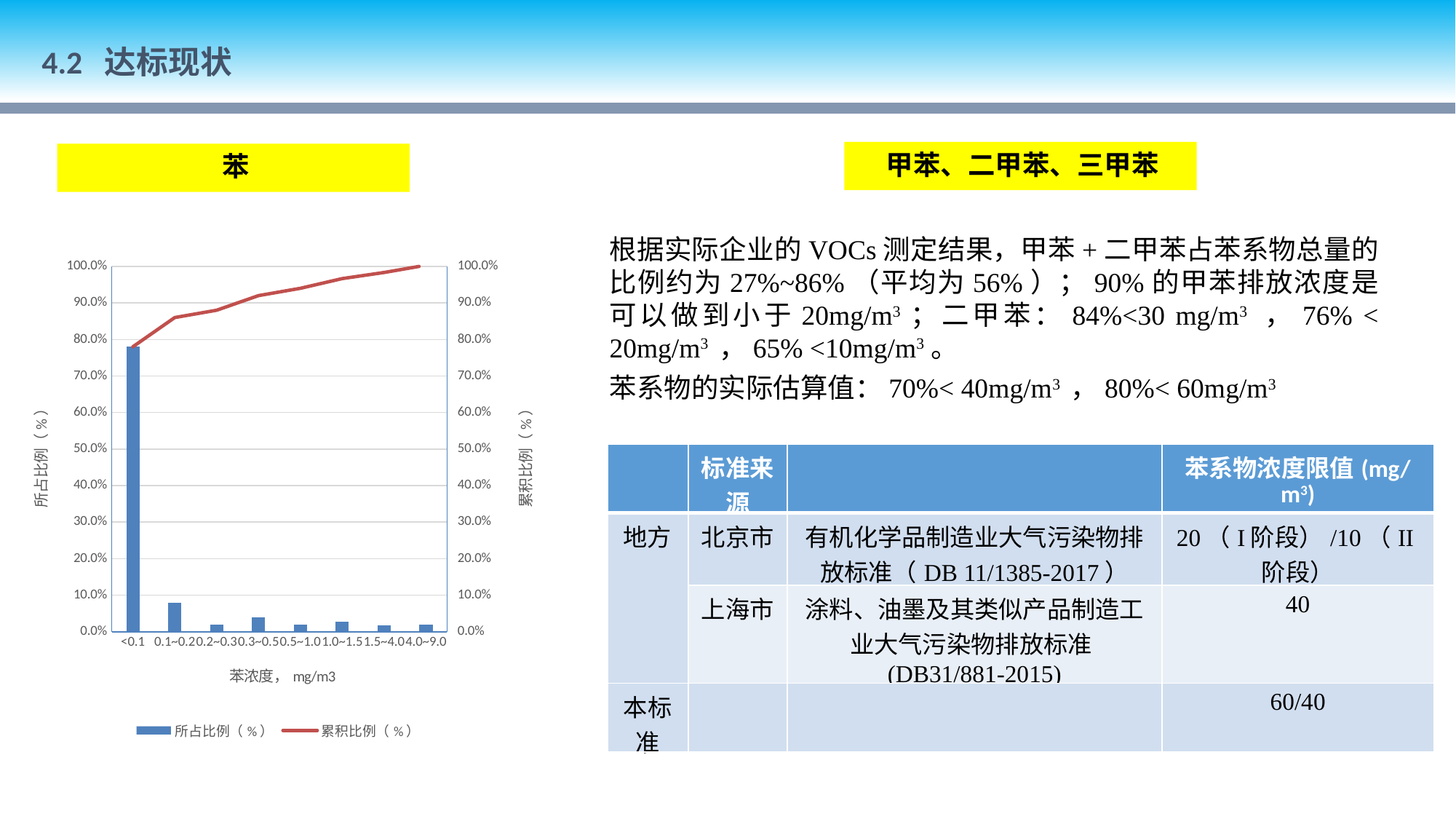

# 4.2  达标现状
甲苯、二甲苯、三甲苯
苯
根据实际企业的VOCs测定结果，甲苯+二甲苯占苯系物总量的比例约为27%~86%（平均为56%）；90%的甲苯排放浓度是可以做到小于20mg/m3；二甲苯：84%<30 mg/m3 ，76% < 20mg/m3 ，65% <10mg/m3。
苯系物的实际估算值：70%< 40mg/m3 ，80%< 60mg/m3

### Chart

| Category | 所占比例（%） | 累积比例（%） |
|---|---|---|
| <0.1 | 0.78 | 0.78 |
| 0.1~0.2 | 0.08000000000000004 | 0.8600000000000007 |
| 0.2~0.3 | 0.02000000000000001 | 0.88 |
| 0.3~0.5 | 0.04000000000000002 | 0.92 |
| 0.5~1.0 | 0.02000000000000001 | 0.9400000000000006 |
| 1.0~1.5 | 0.026666666666666727 | 0.966666666666667 |
| 1.5~4.0 | 0.0166666666666667 | 0.9833333333333325 |
| 4.0~9.0 | 0.02000000000000001 | 1.0033333333333299 |
|  | 标准来源 |  | 苯系物浓度限值(mg/m3) |
| --- | --- | --- | --- |
| 地方 | 北京市 | 有机化学品制造业大气污染物排放标准（DB 11/1385-2017） | 20（I阶段）/10（II阶段） |
|  | 上海市 | 涂料、油墨及其类似产品制造工业大气污染物排放标准(DB31/881-2015) | 40 |
| 本标准 |  |  | 60/40 |